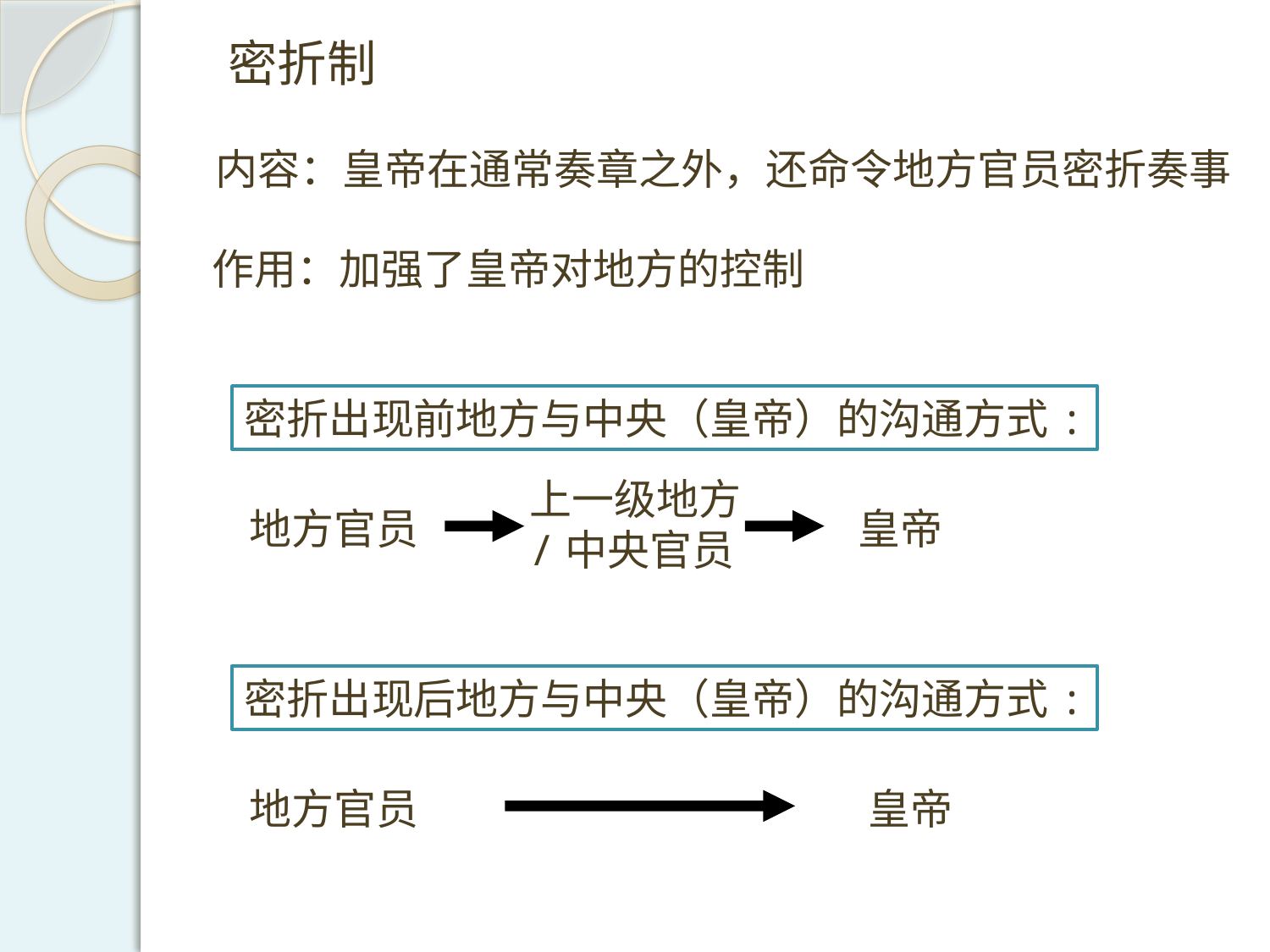

密折制
内容：皇帝在通常奏章之外，还命令地方官员密折奏事
作用：加强了皇帝对地方的控制
密折出现前地方与中央（皇帝）的沟通方式:
上一级地方
/中央官员
地方官员
皇帝

密折出现后地方与中央（皇帝）的沟通方式:
地方官员
皇帝